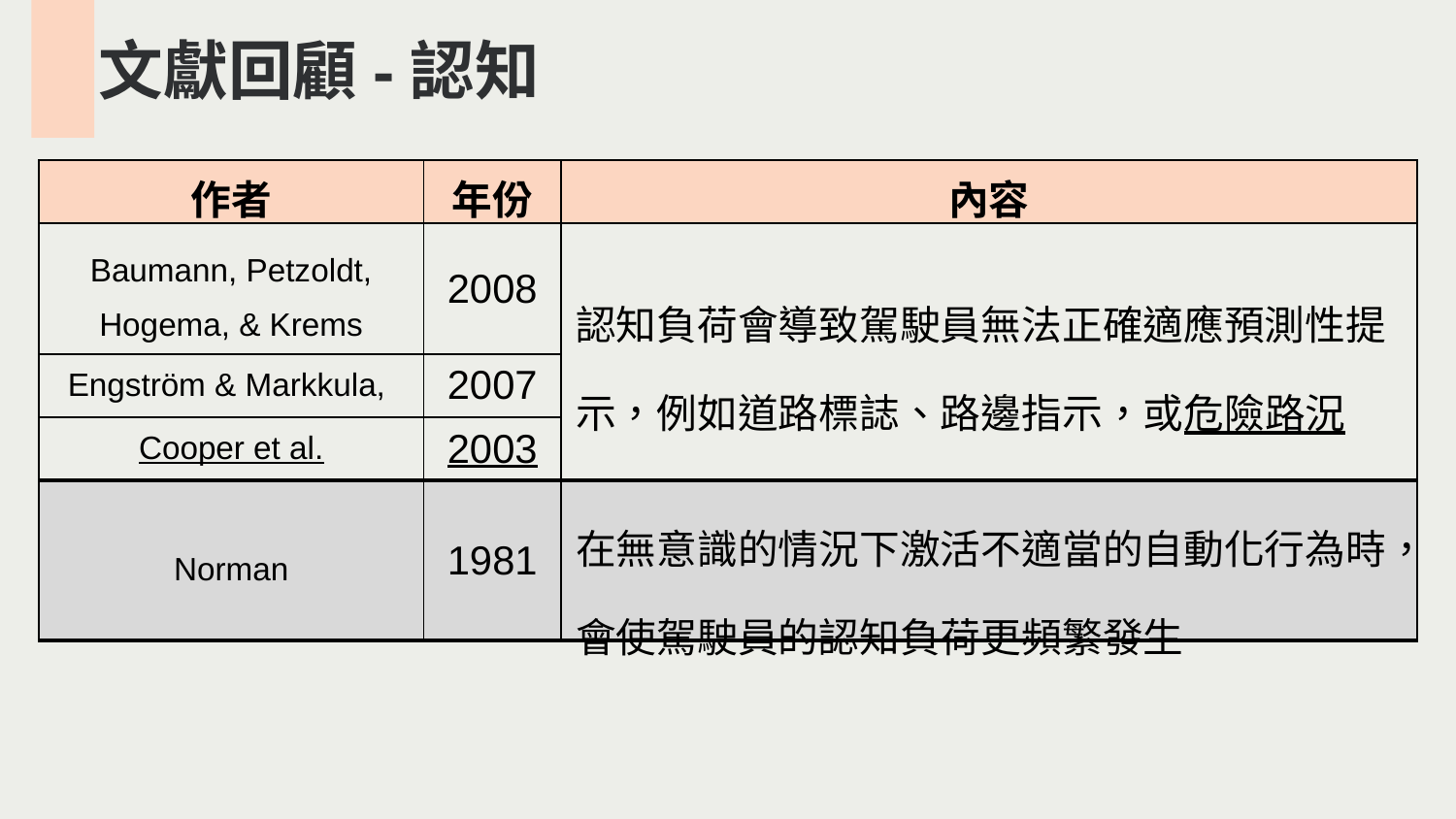

文獻回顧-認知
| 作者 | 年份 | 內容 |
| --- | --- | --- |
| Baumann, Petzoldt, Hogema, & Krems | 2008 | 認知負荷會導致駕駛員無法正確適應預測性提示，例如道路標誌、路邊指示，或危險路況 |
| Engström & Markkula, | 2007 |  |
| Cooper et al. | 2003 |  |
| Norman | 1981 | 在無意識的情況下激活不適當的自動化行為時，會使駕駛員的認知負荷更頻繁發生 |